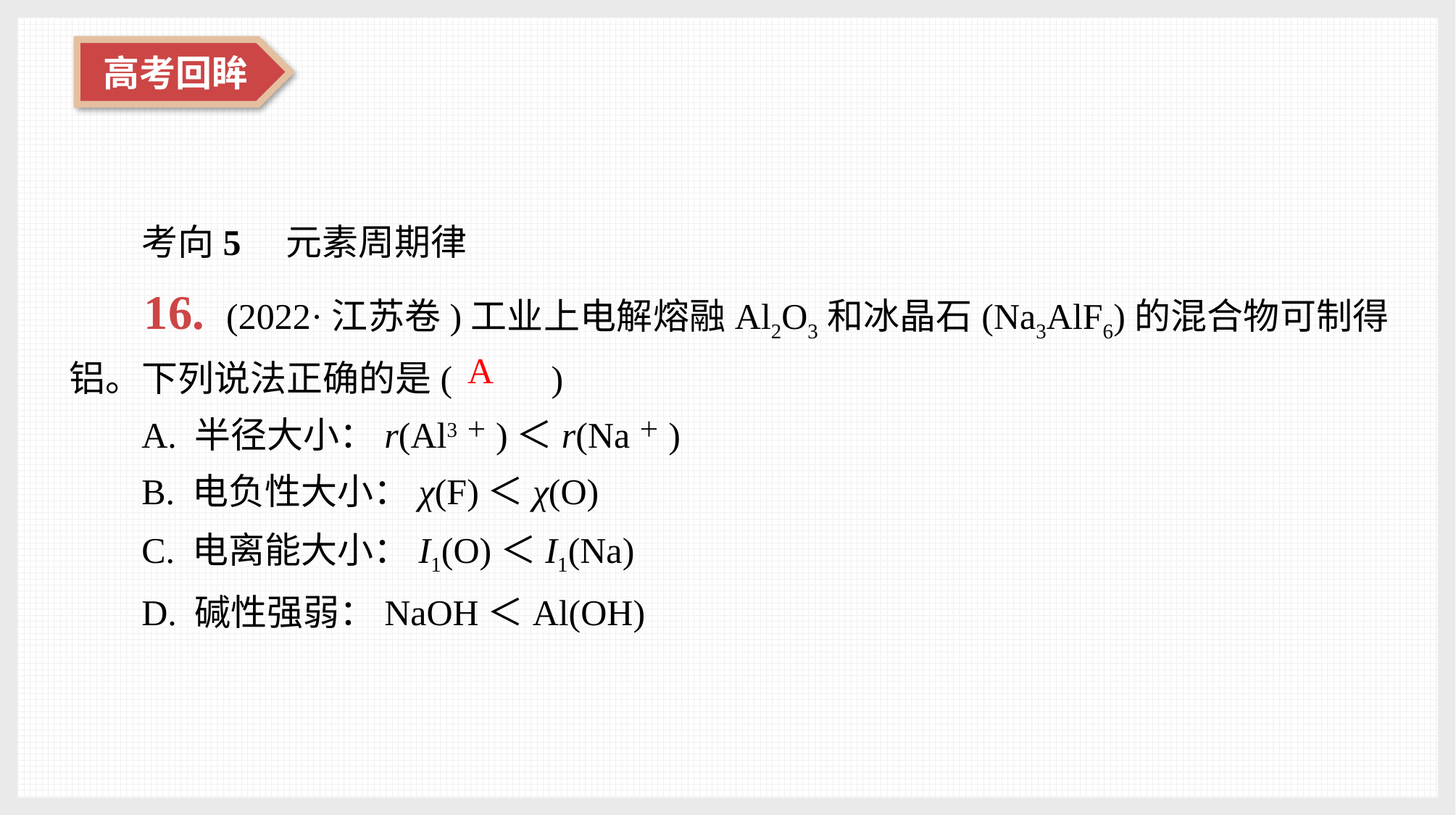

考向5　元素周期律
16.  (2022·江苏卷)工业上电解熔融Al2O3和冰晶石(Na3AlF6)的混合物可制得铝。下列说法正确的是( 　　)
A. 半径大小：r(Al3＋)＜r(Na＋)
B. 电负性大小：χ(F)＜χ(O)
C. 电离能大小：I1(O)＜I1(Na)
D. 碱性强弱：NaOH＜Al(OH)
A